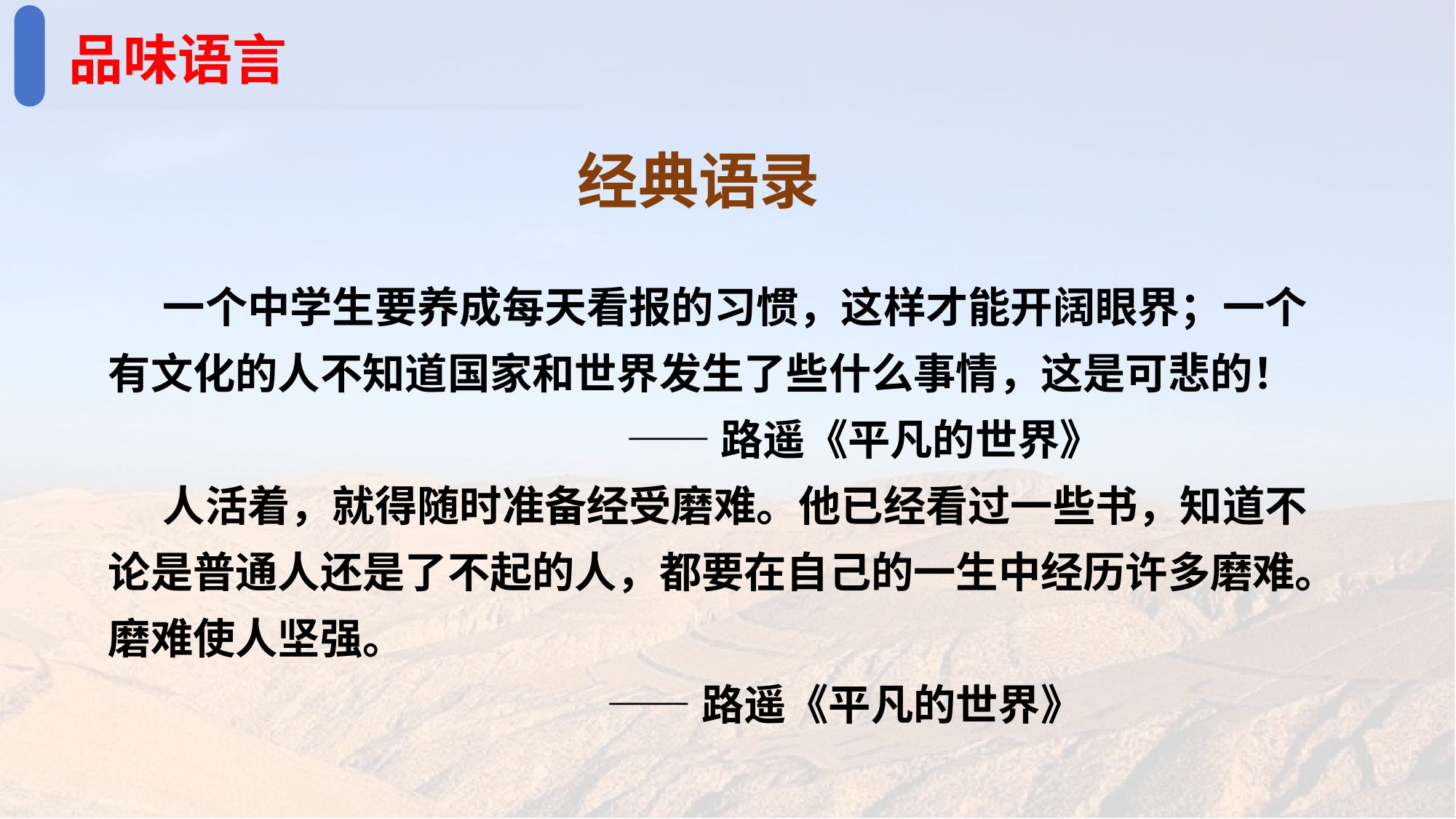

品味语言
经典语录
一个中学生要养成每天看报的习惯，这样才能开阔眼界；一个有文化的人不知道国家和世界发生了些什么事情，这是可悲的！
                                                ——路遥《平凡的世界》
人活着，就得随时准备经受磨难。他已经看过一些书，知道不论是普通人还是了不起的人，都要在自己的一生中经历许多磨难。磨难使人坚强。
                                              ——路遥《平凡的世界》